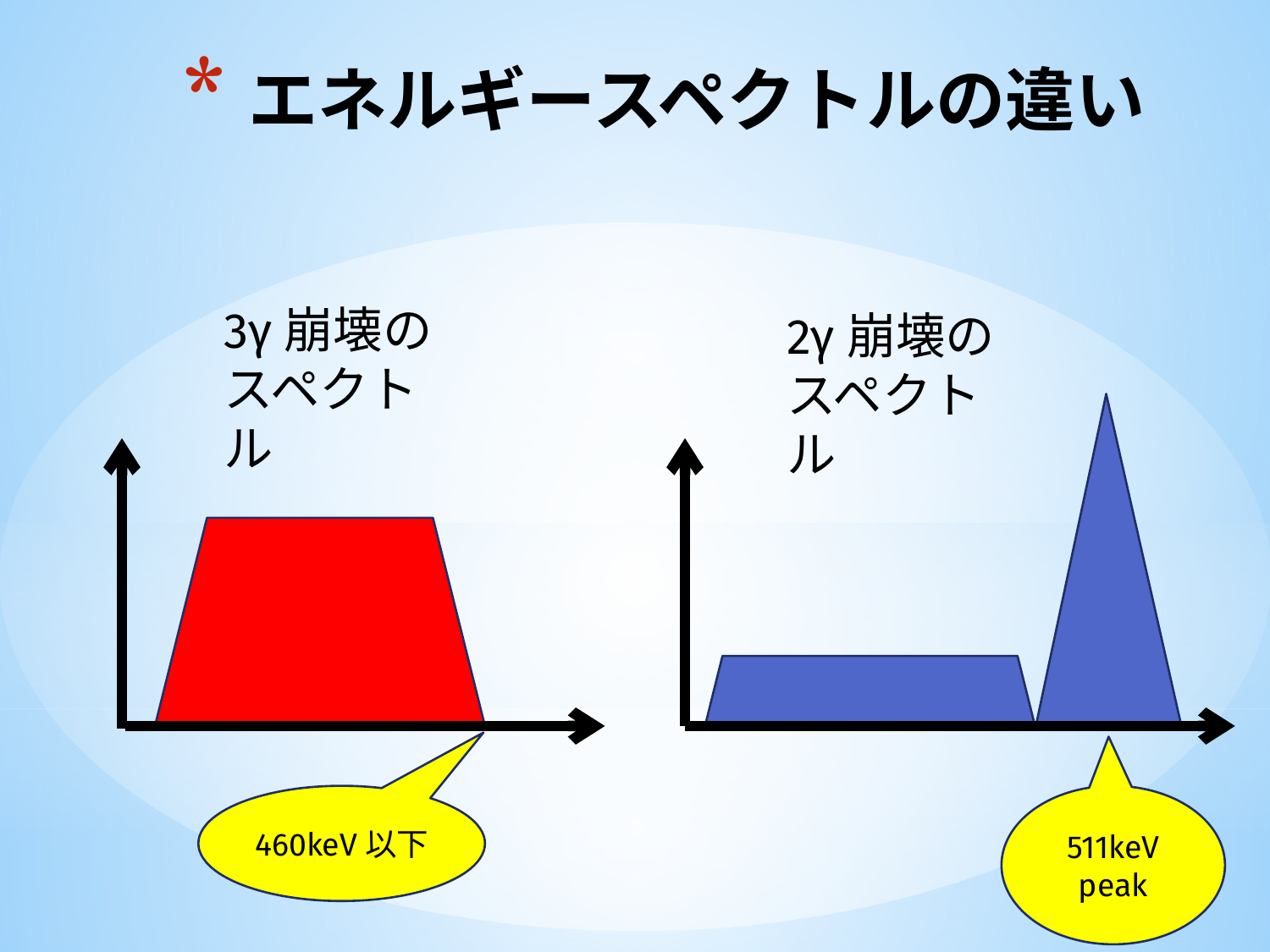

# エネルギースペクトルの違い
3γ崩壊のスペクトル
2γ崩壊のスペクトル

460keV以下
511keV peak